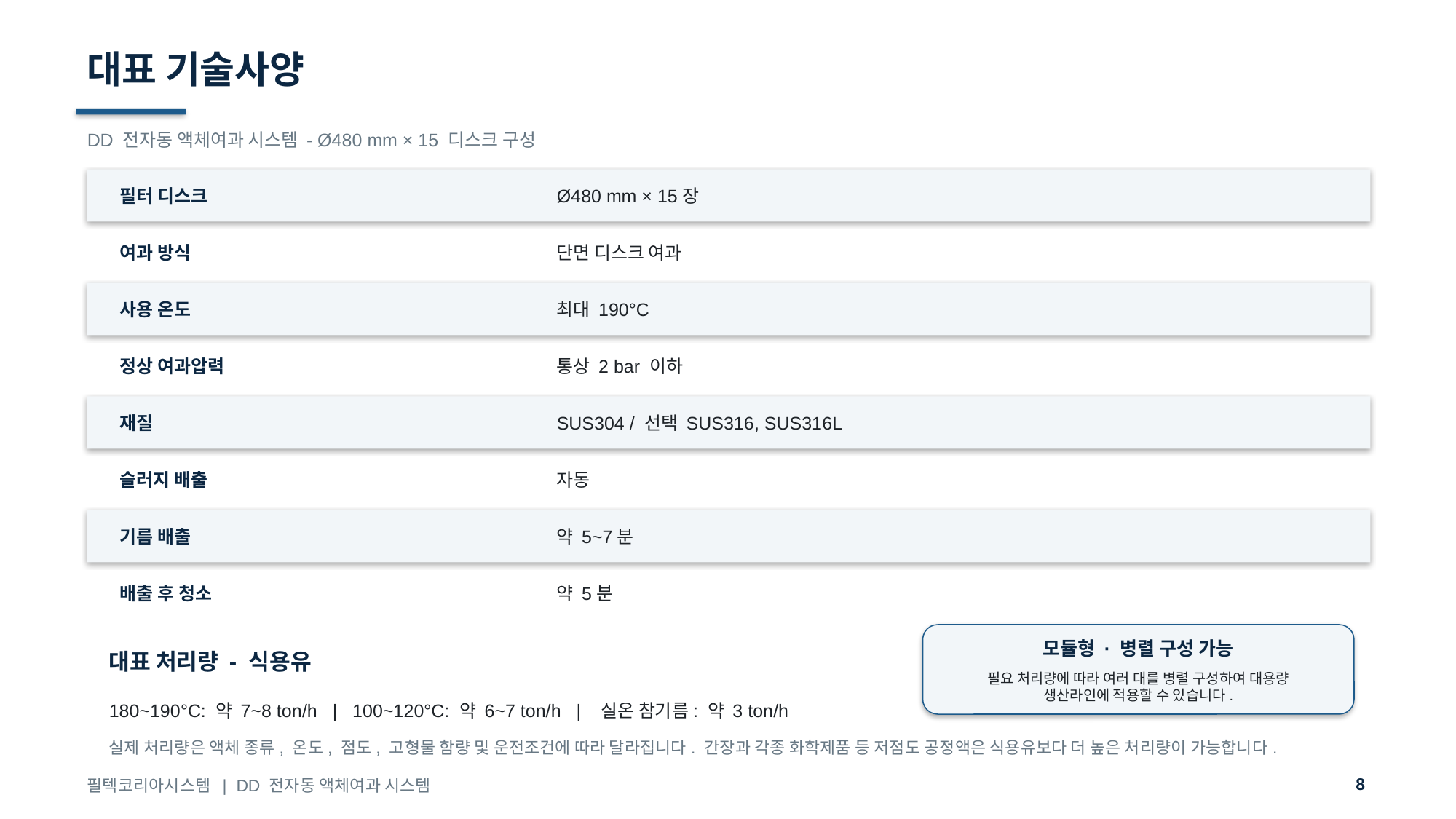

대표 기술사양

DD 전자동 액체여과 시스템 - Ø480 mm × 15 디스크 구성

필터 디스크
Ø480 mm × 15장
여과 방식
단면 디스크 여과

사용 온도
최대 190°C
정상 여과압력
통상 2 bar 이하

재질
SUS304 / 선택 SUS316, SUS316L
슬러지 배출
자동

기름 배출
약 5~7분
배출 후 청소
약 5분

모듈형 · 병렬 구성 가능
대표 처리량 - 식용유
필요 처리량에 따라 여러 대를 병렬 구성하여 대용량 생산라인에 적용할 수 있습니다.
180~190°C: 약 7~8 ton/h   |   100~120°C: 약 6~7 ton/h   |   실온 참기름: 약 3 ton/h
실제 처리량은 액체 종류, 온도, 점도, 고형물 함량 및 운전조건에 따라 달라집니다. 간장과 각종 화학제품 등 저점도 공정액은 식용유보다 더 높은 처리량이 가능합니다.
8
필텍코리아시스템  |  DD 전자동 액체여과 시스템